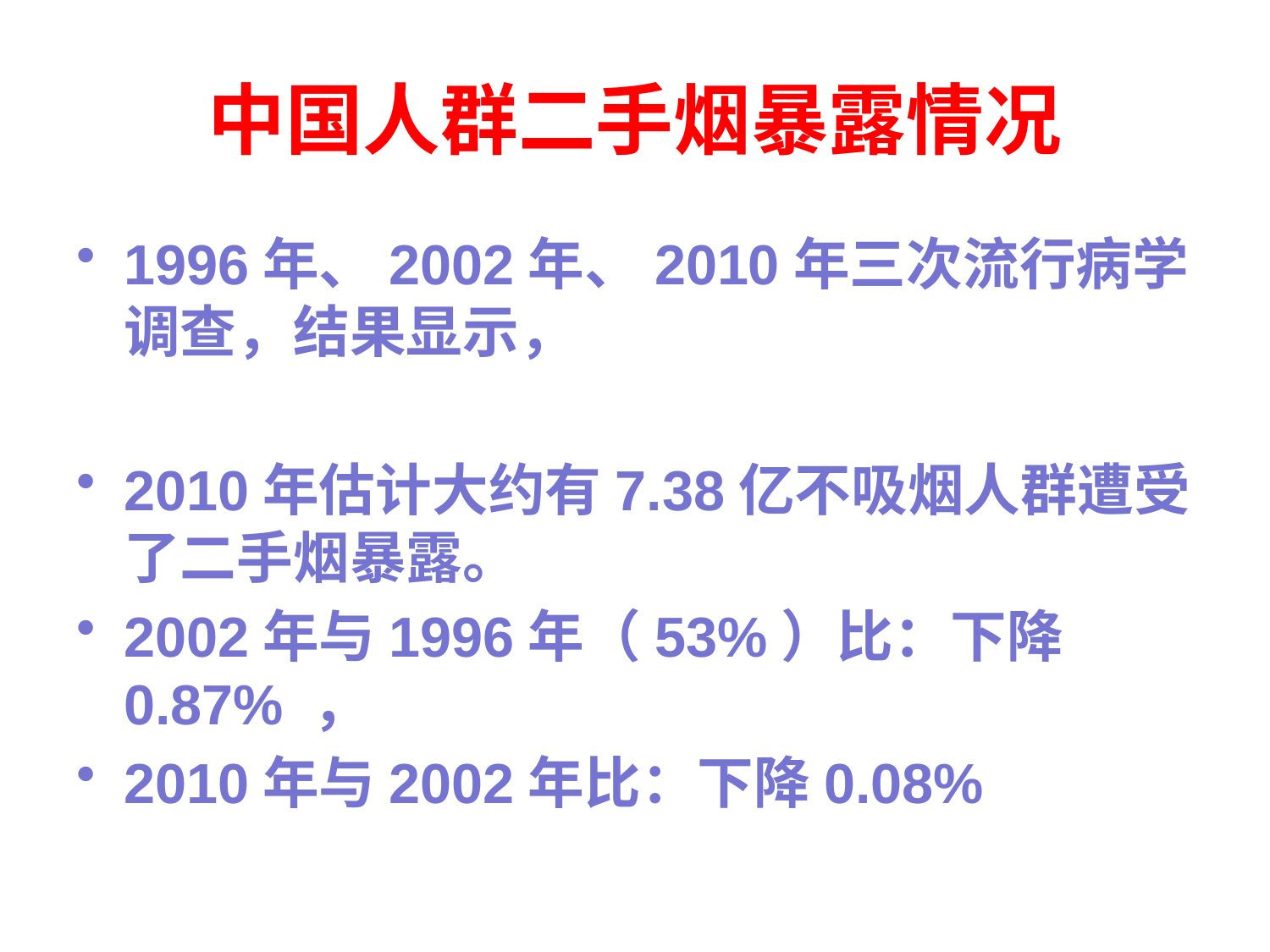

# 中国人群二手烟暴露情况
1996年、2002年、2010年三次流行病学调查，结果显示，

2010年估计大约有7.38亿不吸烟人群遭受了二手烟暴露。
2002年与1996年（53%）比：下降0.87% ，
2010年与2002年比：下降0.08%